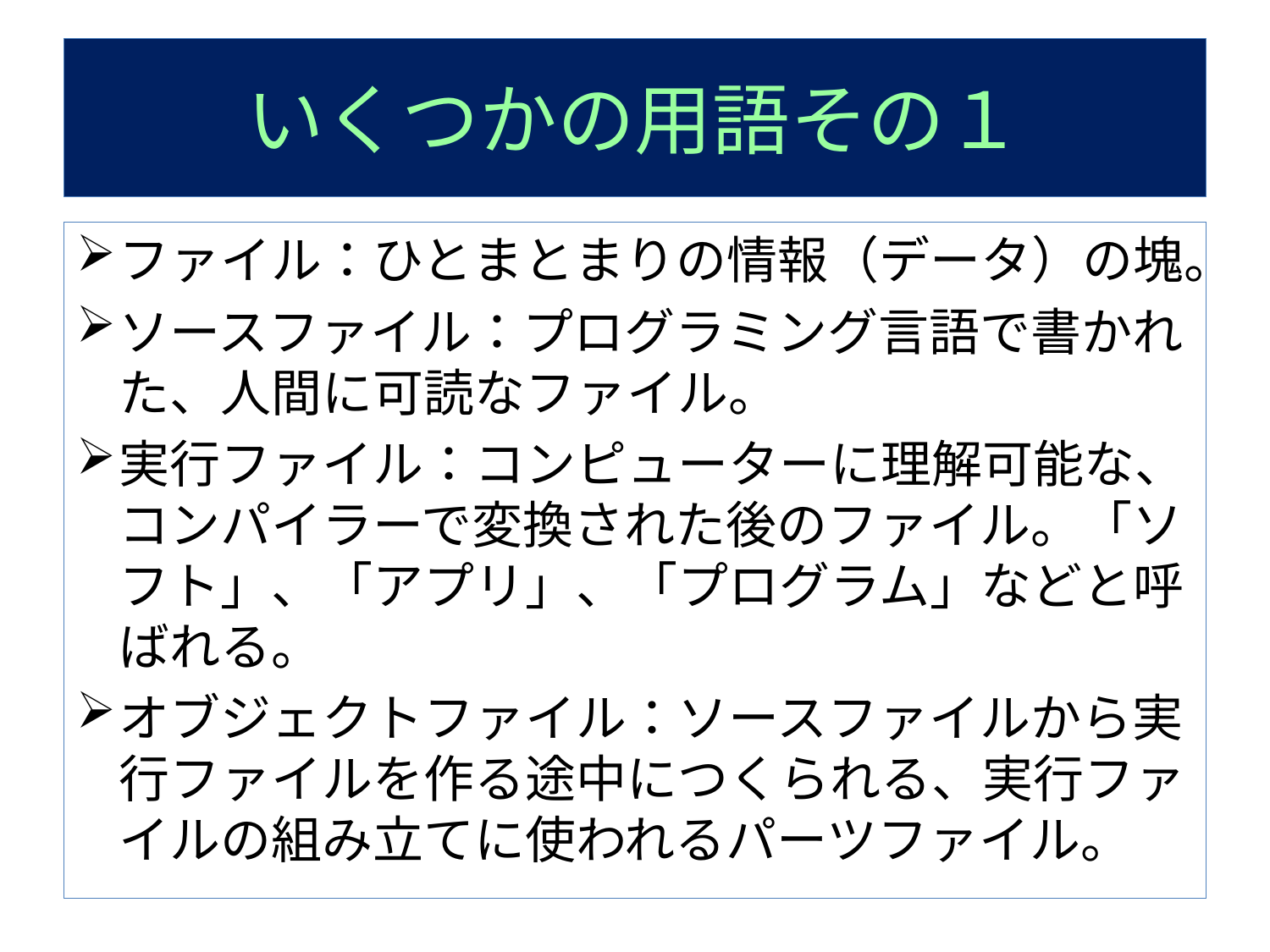

# いくつかの用語その１
ファイル：ひとまとまりの情報（データ）の塊。
ソースファイル：プログラミング言語で書かれた、人間に可読なファイル。
実行ファイル：コンピューターに理解可能な、コンパイラーで変換された後のファイル。「ソフト」、「アプリ」、「プログラム」などと呼ばれる。
オブジェクトファイル：ソースファイルから実行ファイルを作る途中につくられる、実行ファイルの組み立てに使われるパーツファイル。